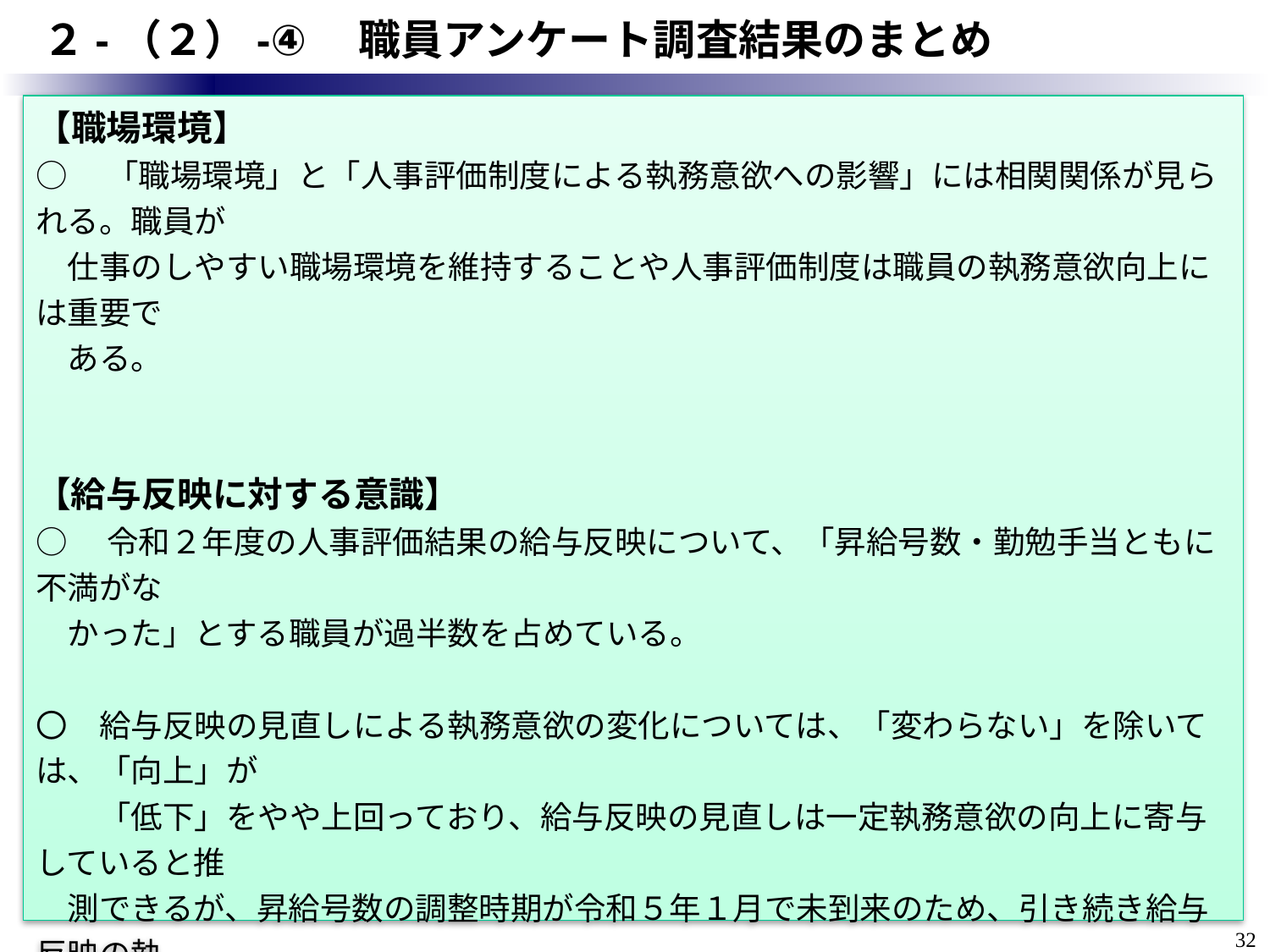

# ２-（２）-④　職員アンケート調査結果のまとめ
【職場環境】
○　「職場環境」と「人事評価制度による執務意欲への影響」には相関関係が見られる。職員が
　仕事のしやすい職場環境を維持することや人事評価制度は職員の執務意欲向上には重要で
　ある。

【給与反映に対する意識】
○　令和２年度の人事評価結果の給与反映について、「昇給号数・勤勉手当ともに不満がな
　かった」とする職員が過半数を占めている。

〇　給与反映の見直しによる執務意欲の変化については、「変わらない」を除いては、「向上」が
　　「低下」をやや上回っており、給与反映の見直しは一定執務意欲の向上に寄与していると推
　測できるが、昇給号数の調整時期が令和５年１月で未到来のため、引き続き給与反映の執
　務意欲の変化は注視していくことが重要である。

○　給与反映の改善点については、 「絶対評価結果が「B」の場合は、相対評価結果に関わら
  ず、昇給号数を４号とする」等の昇給関連の改善を求める割合が高い。
32